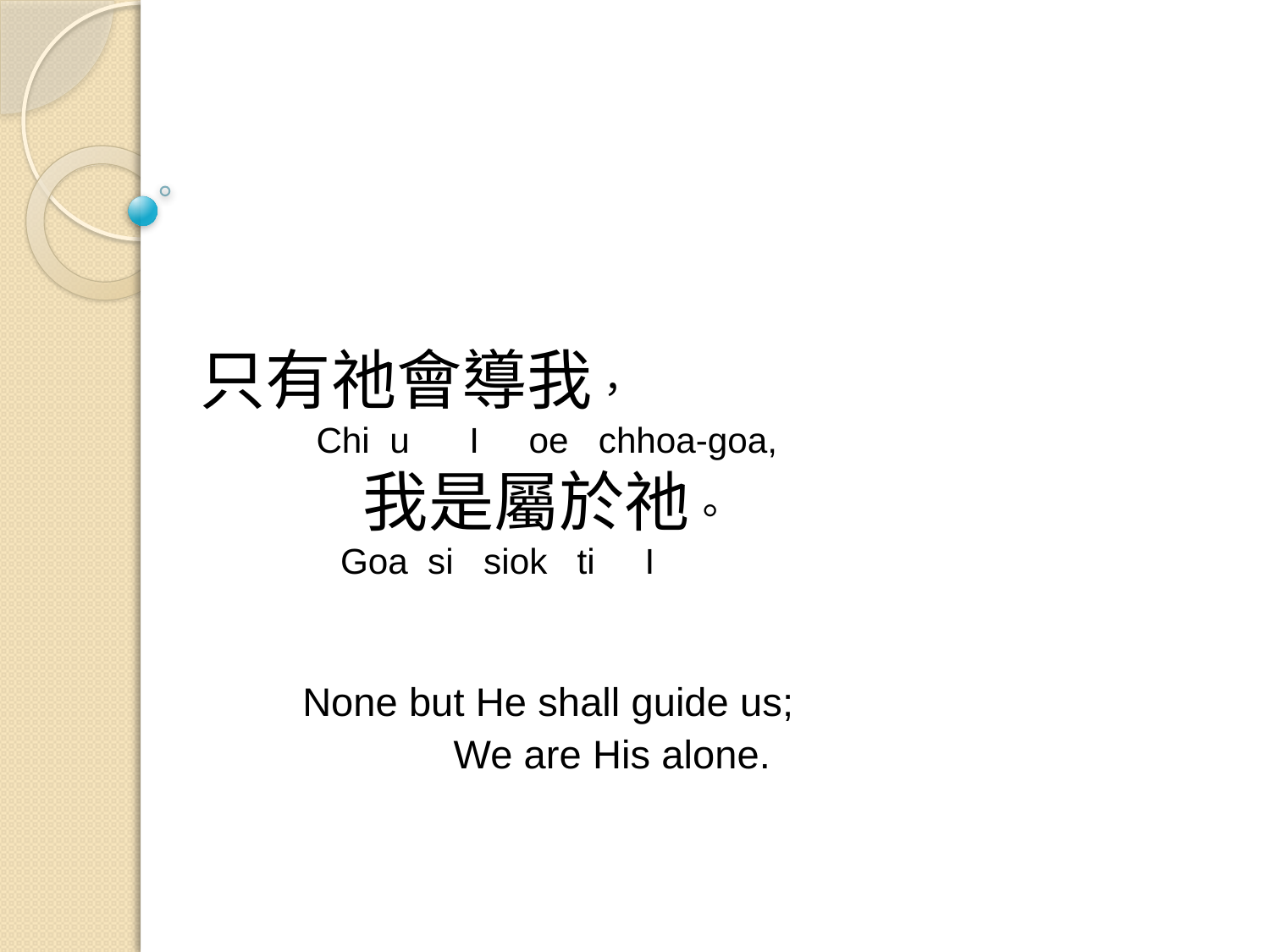

# 只有祂會導我， Chi  u      I     oe   chhoa-goa, 我是屬於祂。 Goa  si   siok   ti     I None but He shall guide us; We are His alone.